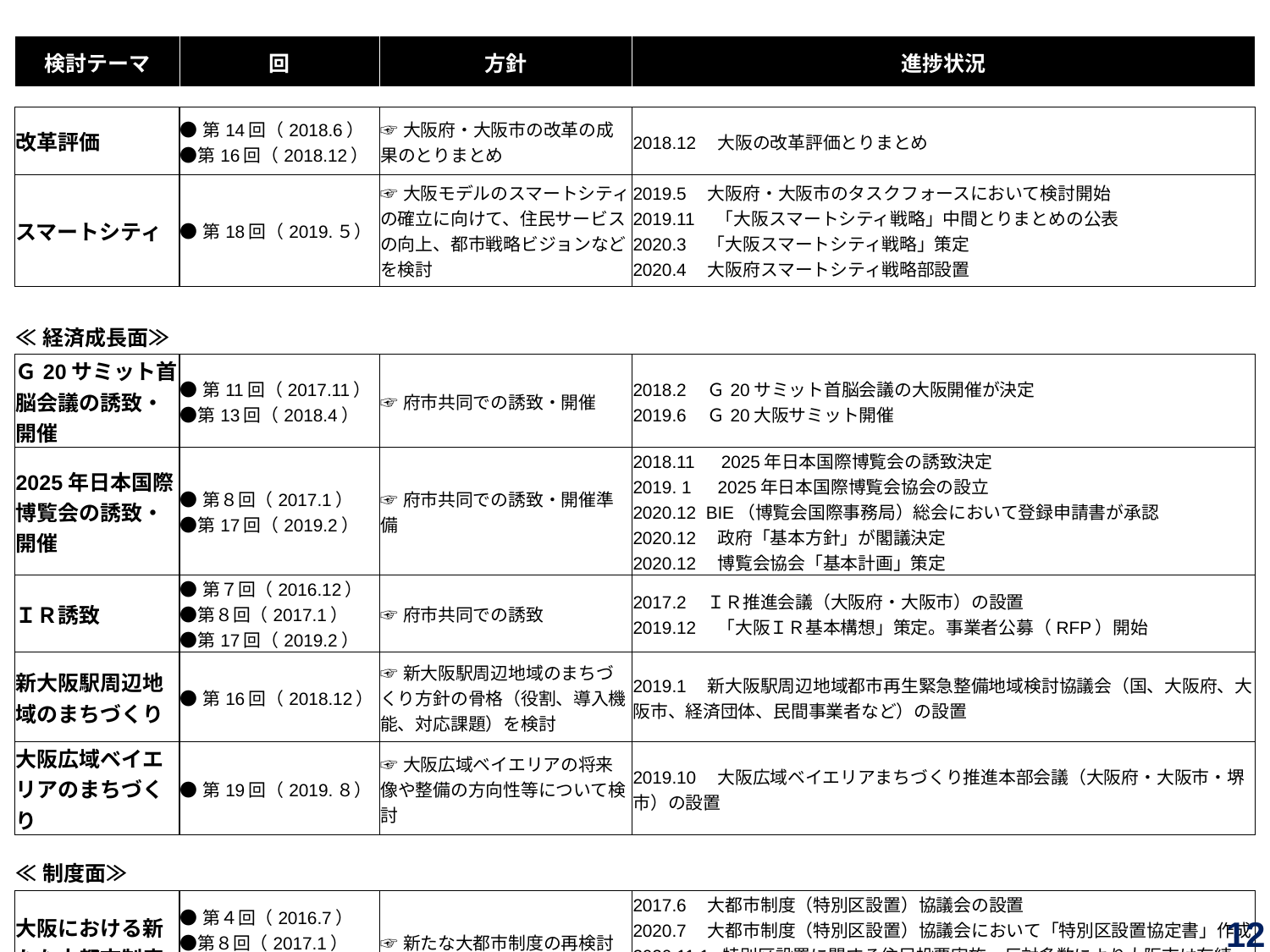

| 検討テーマ | 回 | 方針 | 進捗状況 |
| --- | --- | --- | --- |
|  |  |  |  |
| 改革評価 | ●第14回（2018.6） ●第16回（2018.12） | ☞大阪府・大阪市の改革の成果のとりまとめ | 2018.12　大阪の改革評価とりまとめ |
| スマートシティ | ●第18回（2019.５） | ☞大阪モデルのスマートシティの確立に向けて、住民サービスの向上、都市戦略ビジョンなどを検討 | 2019.5　大阪府・大阪市のタスクフォースにおいて検討開始 2019.11　「大阪スマートシティ戦略」中間とりまとめの公表 2020.3　「大阪スマートシティ戦略」策定 2020.4　大阪府スマートシティ戦略部設置 |
|  |  |  |  |
| ≪経済成長面≫ |  |  |  |
| Ｇ20サミット首脳会議の誘致・開催 | ●第11回（2017.11） ●第13回（2018.4） | ☞府市共同での誘致・開催 | 2018.2　Ｇ20サミット首脳会議の大阪開催が決定 2019.6　Ｇ20大阪サミット開催 |
| 2025年日本国際博覧会の誘致・開催 | ●第８回（2017.1） ●第17回（2019.2） | ☞府市共同での誘致・開催準備 | 2018.11　2025年日本国際博覧会の誘致決定 2019. 1　2025年日本国際博覧会協会の設立 2020.12 BIE（博覧会国際事務局）総会において登録申請書が承認 2020.12　政府「基本方針」が閣議決定 2020.12　博覧会協会「基本計画」策定 |
| ＩＲ誘致 | ●第７回（2016.12） ●第８回（2017.1） ●第17回（2019.2） | ☞府市共同での誘致 | 2017.2　ＩＲ推進会議（大阪府・大阪市）の設置 2019.12　「大阪ＩＲ基本構想」策定。事業者公募（RFP）開始 |
| 新大阪駅周辺地域のまちづくり | ●第16回（2018.12） | ☞新大阪駅周辺地域のまちづくり方針の骨格（役割、導入機能、対応課題）を検討 | 2019.1　新大阪駅周辺地域都市再生緊急整備地域検討協議会（国、大阪府、大阪市、経済団体、民間事業者など）の設置 |
| 大阪広域ベイエリアのまちづくり | ●第19回（2019.８） | ☞大阪広域ベイエリアの将来像や整備の方向性等について検討 | 2019.10　大阪広域ベイエリアまちづくり推進本部会議（大阪府・大阪市・堺市）の設置 |
|  |  |  |  |
| ≪制度面≫ |  |  |  |
| 大阪における新たな大都市制度 | ●第４回（2016.7）　 ●第８回（2017.1） ●第15回（2018.11） | ☞新たな大都市制度の再検討 | 2017.6　大都市制度（特別区設置）協議会の設置 2020.7　大都市制度（特別区設置）協議会において「特別区設置協定書」作成 2020.11.1 特別区設置に関する住民投票実施、反対多数により大阪市は存続 2020.12 大都市制度（特別区設置）協議会の廃止 |
12